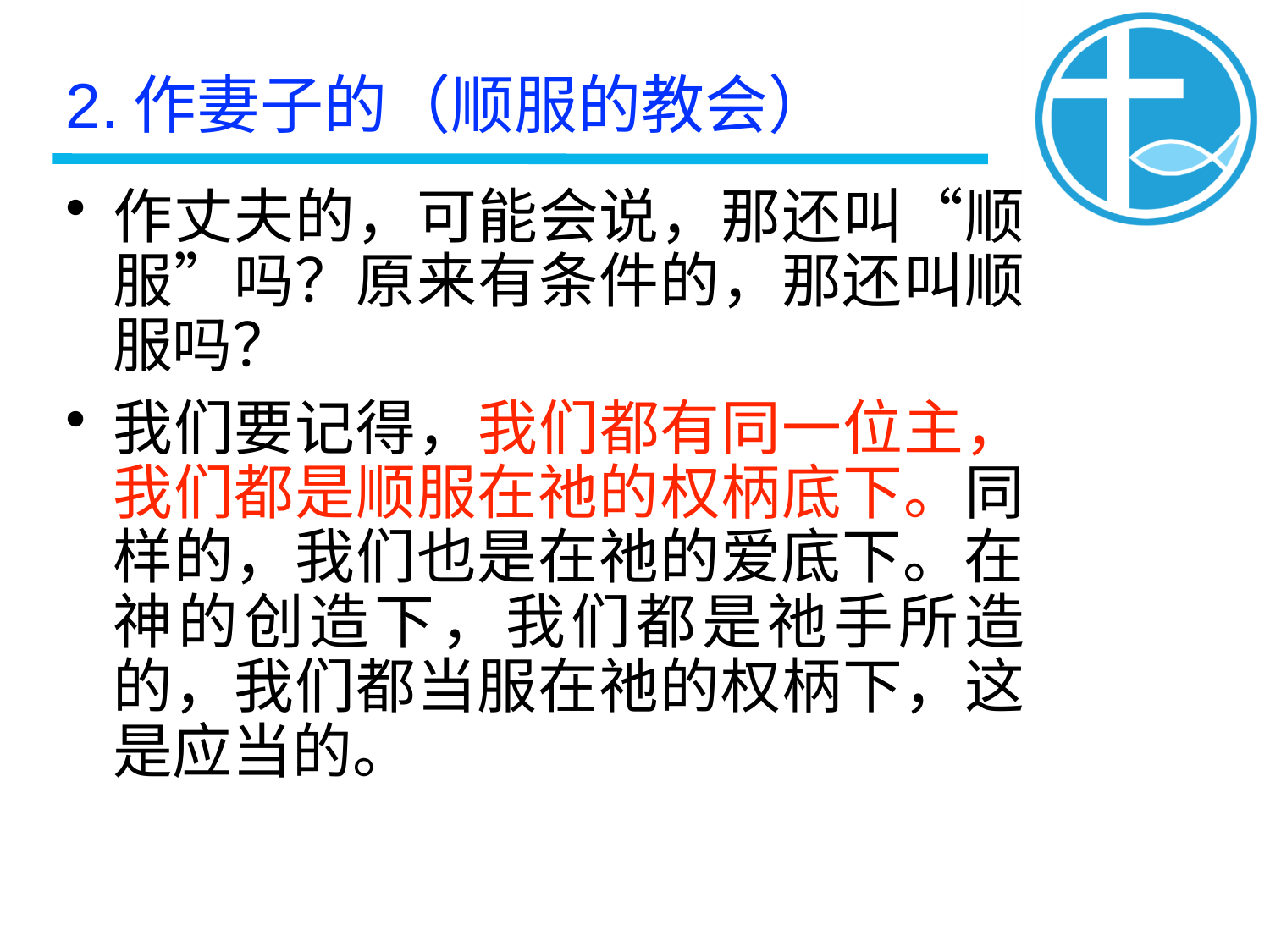

2.作妻子的（顺服的教会）
作丈夫的，可能会说，那还叫“顺服”吗？原来有条件的，那还叫顺服吗？
我们要记得，我们都有同一位主，我们都是顺服在祂的权柄底下。同样的，我们也是在祂的爱底下。在神的创造下，我们都是祂手所造的，我们都当服在祂的权柄下，这是应当的。